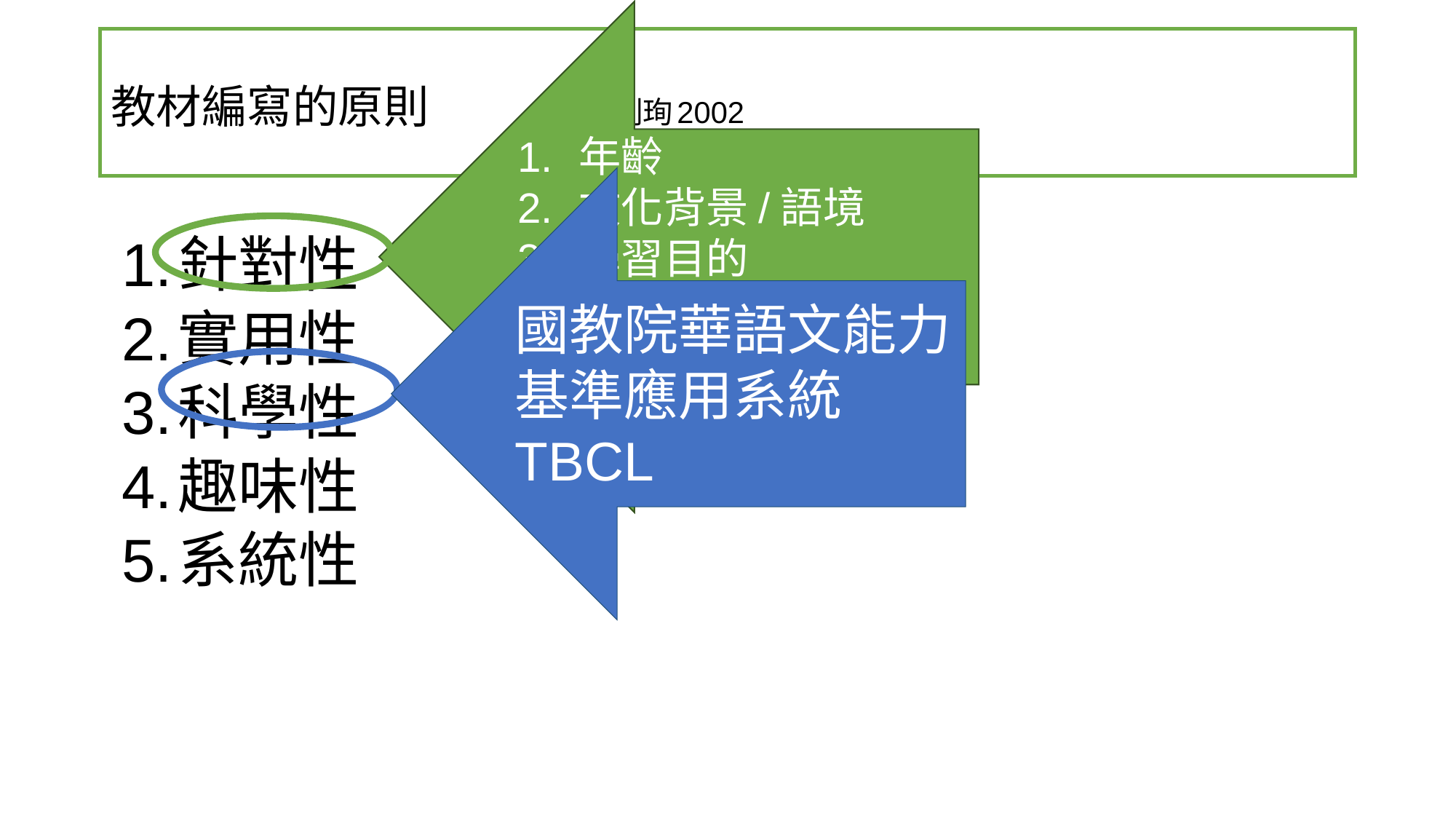

年齡
文化背景/語境
學習目的
學習程度/起點
學習時程
# 教材編寫的原則                  劉珣2002
國教院華語文能力基準應用系統TBCL

針對性
實用性
科學性
趣味性
系統性

3